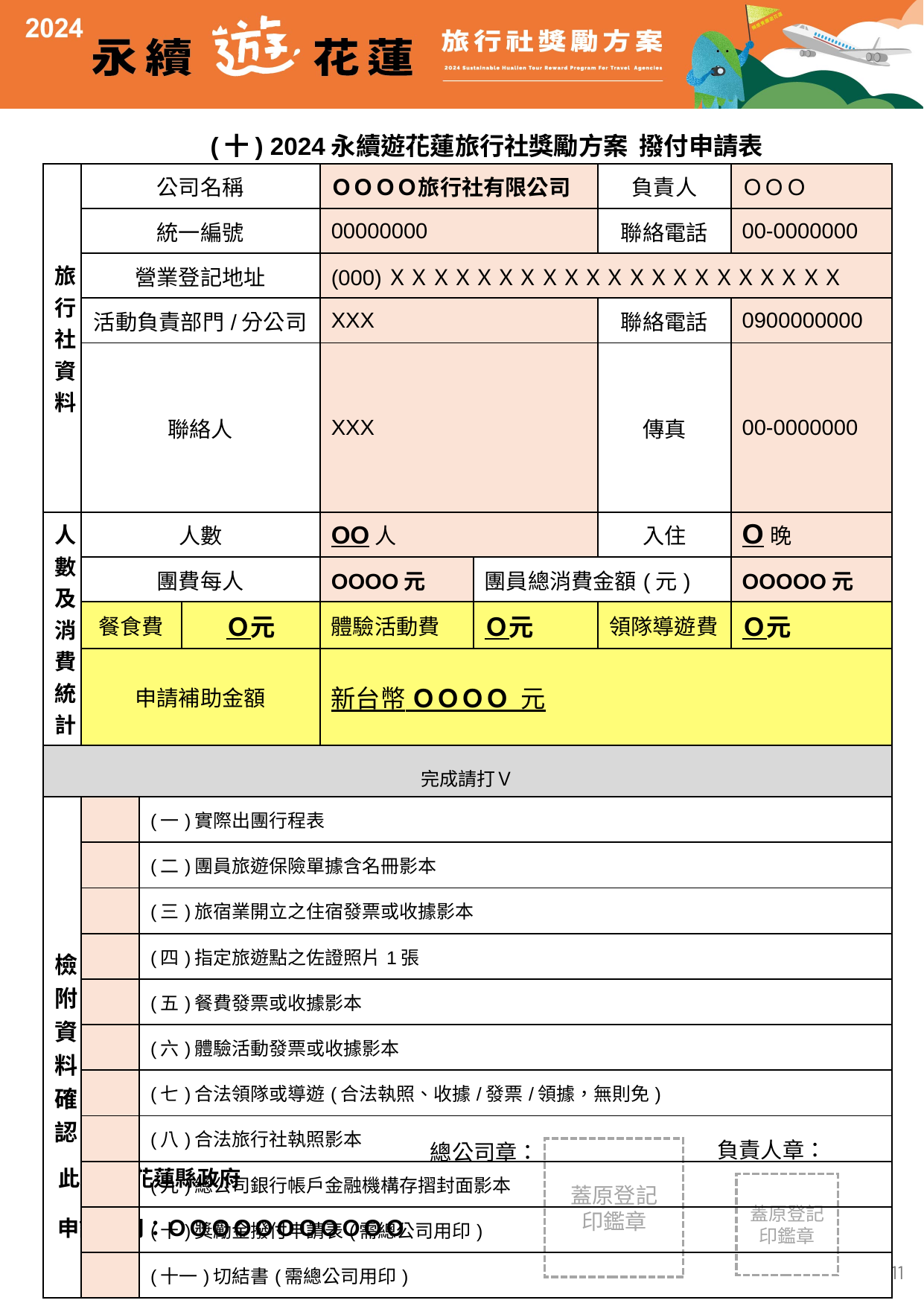

(十) 2024永續遊花蓮旅行社獎勵方案  撥付申請表
| 旅行社資料 | 公司名稱 |  |  | ＯＯＯＯ旅行社有限公司 |  | 負責人 | ＯＯＯ |
| --- | --- | --- | --- | --- | --- | --- | --- |
|  | 統一編號 |  |  | 00000000 |  | 聯絡電話 | 00-0000000 |
|  | 營業登記地址 |  |  | (000)ＸＸＸＸＸＸＸＸＸＸＸＸＸＸＸＸＸＸＸＸＸ |  |  |  |
|  | 活動負責部門/分公司 |  |  | XXX |  | 聯絡電話 | 0900000000 |
|  | 聯絡人 |  |  | XXX |  | 傳真 | 00-0000000 |
| 人數及消費統計 | 人數 |  |  | OO人 |  | 入住 | O晚 |
|  | 團費每人 |  |  | OOOO元 | 團員總消費金額(元) |  | OOOOO元 |
|  | 餐食費 |  | Ｏ元 | 體驗活動費 | Ｏ元 | 領隊導遊費 | Ｏ元 |
|  | 申請補助金額 |  |  | 新台幣 ＯＯＯＯ 元 |  |  |  |
| 完成請打Ｖ |  |  |  |  |  |  |  |
| 檢附資料確認 |  | (一)實際出團行程表 |  |  |  |  |  |
|  |  | (二)團員旅遊保險單據含名冊影本 |  |  |  |  |  |
|  |  | (三)旅宿業開立之住宿發票或收據影本 |  |  |  |  |  |
|  |  | (四)指定旅遊點之佐證照片1張 |  |  |  |  |  |
|  |  | (五)餐費發票或收據影本 |  |  |  |  |  |
|  |  | (六)體驗活動發票或收據影本 |  |  |  |  |  |
|  |  | (七)合法領隊或導遊(合法執照、收據/發票/領據，無則免) |  |  |  |  |  |
|  |  | (八)合法旅行社執照影本 |  |  |  |  |  |
|  |  | (九)總公司銀行帳戶金融機構存摺封面影本 |  |  |  |  |  |
|  |  | (十)獎勵金撥付申請表(需總公司用印) |  |  |  |  |  |
|  |  | (十一)切結書(需總公司用印) |  |  |  |  |  |
負責人章：
總公司章：
蓋原登記
印鑑章
此致      花蓮縣政府
蓋原登記
印鑑章
申請公司：ＯＯＯＯＯＯＯＯＯＯＯ
11